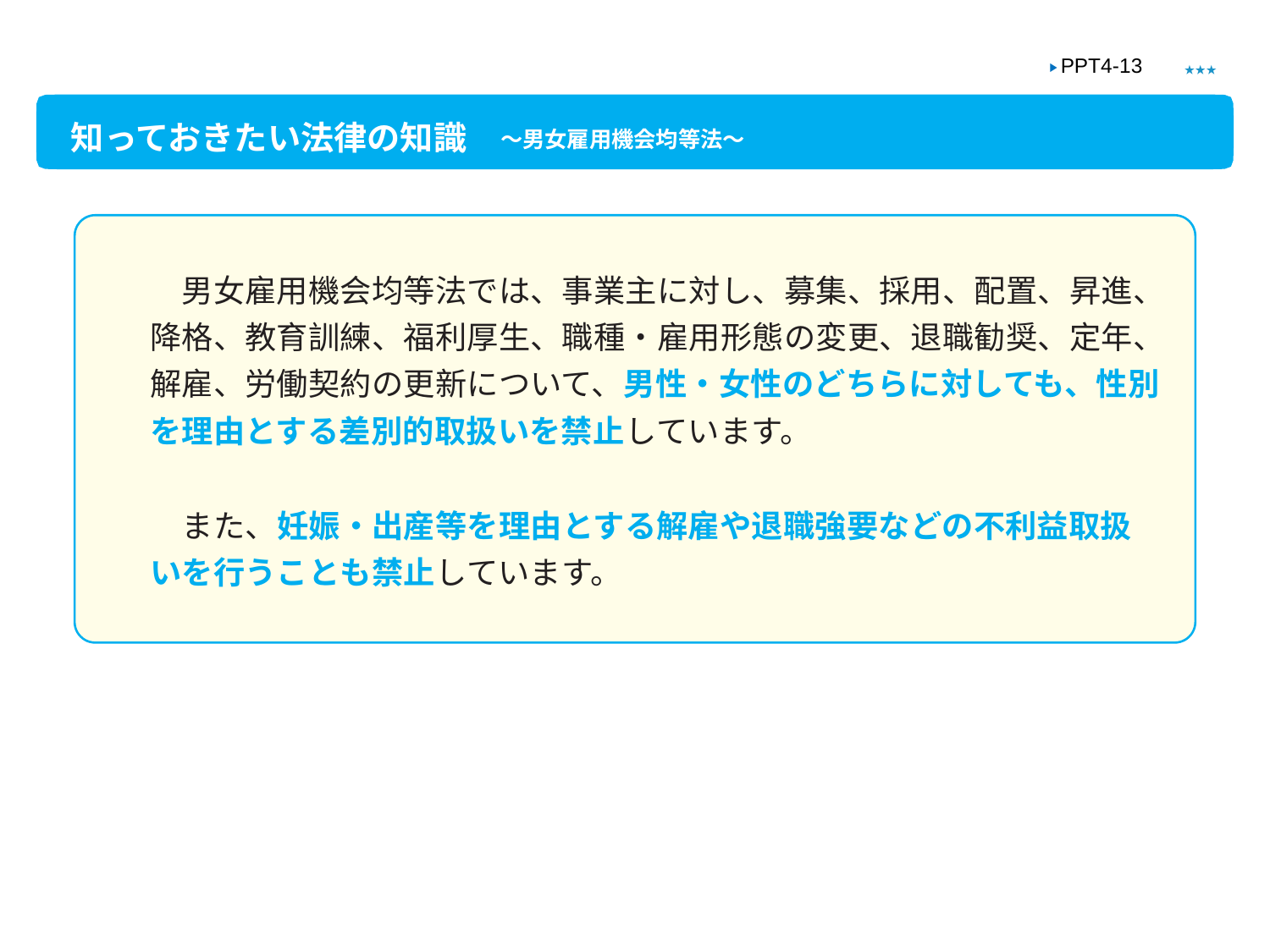

★★★
▶ PPT4-13

知っておきたい法律の知識　～男女雇用機会均等法～

　男女雇用機会均等法では、事業主に対し、募集、採用、配置、昇進、降格、教育訓練、福利厚生、職種・雇用形態の変更、退職勧奨、定年、解雇、労働契約の更新について、男性・女性のどちらに対しても、性別を理由とする差別的取扱いを禁止しています。

　また、妊娠・出産等を理由とする解雇や退職強要などの不利益取扱いを行うことも禁止しています。